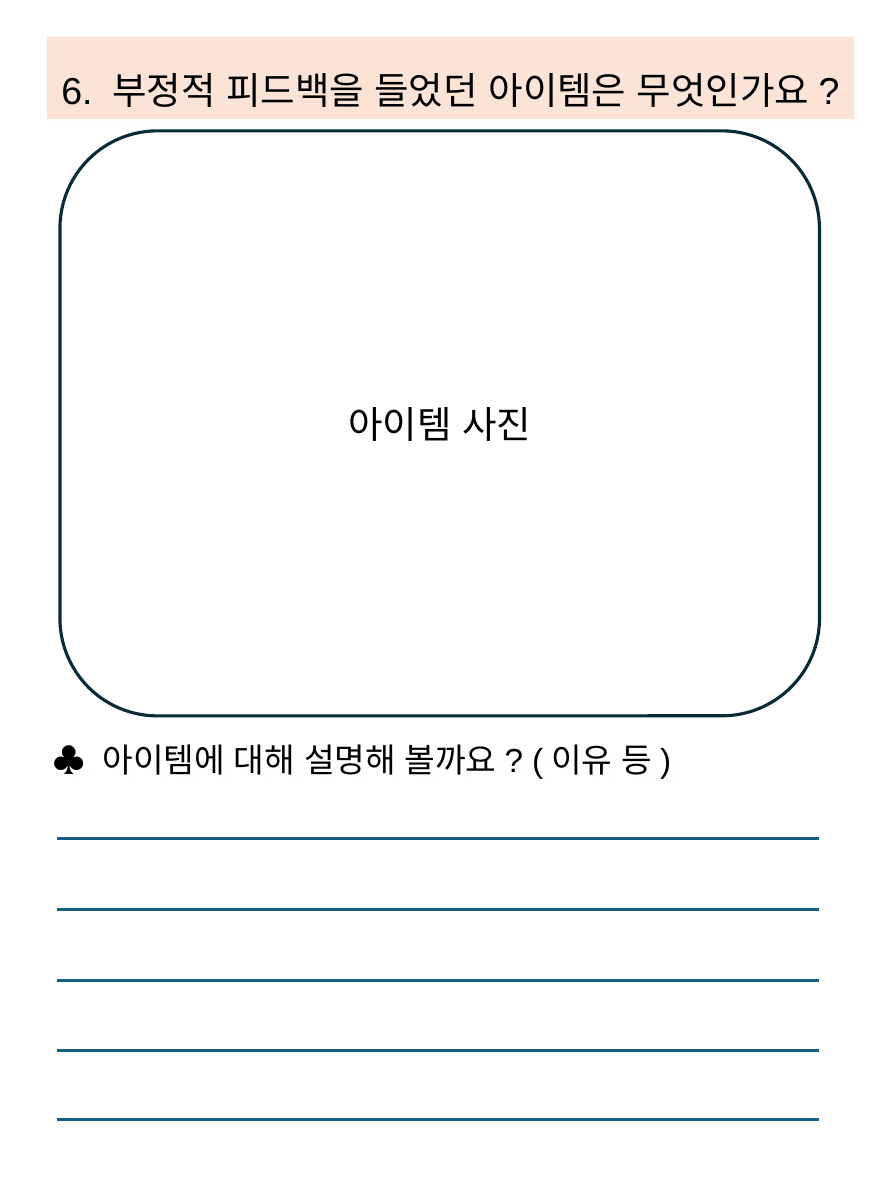

6. 부정적 피드백을 들었던 아이템은 무엇인가요?
아이템 사진
♣ 아이템에 대해 설명해 볼까요? (이유 등)